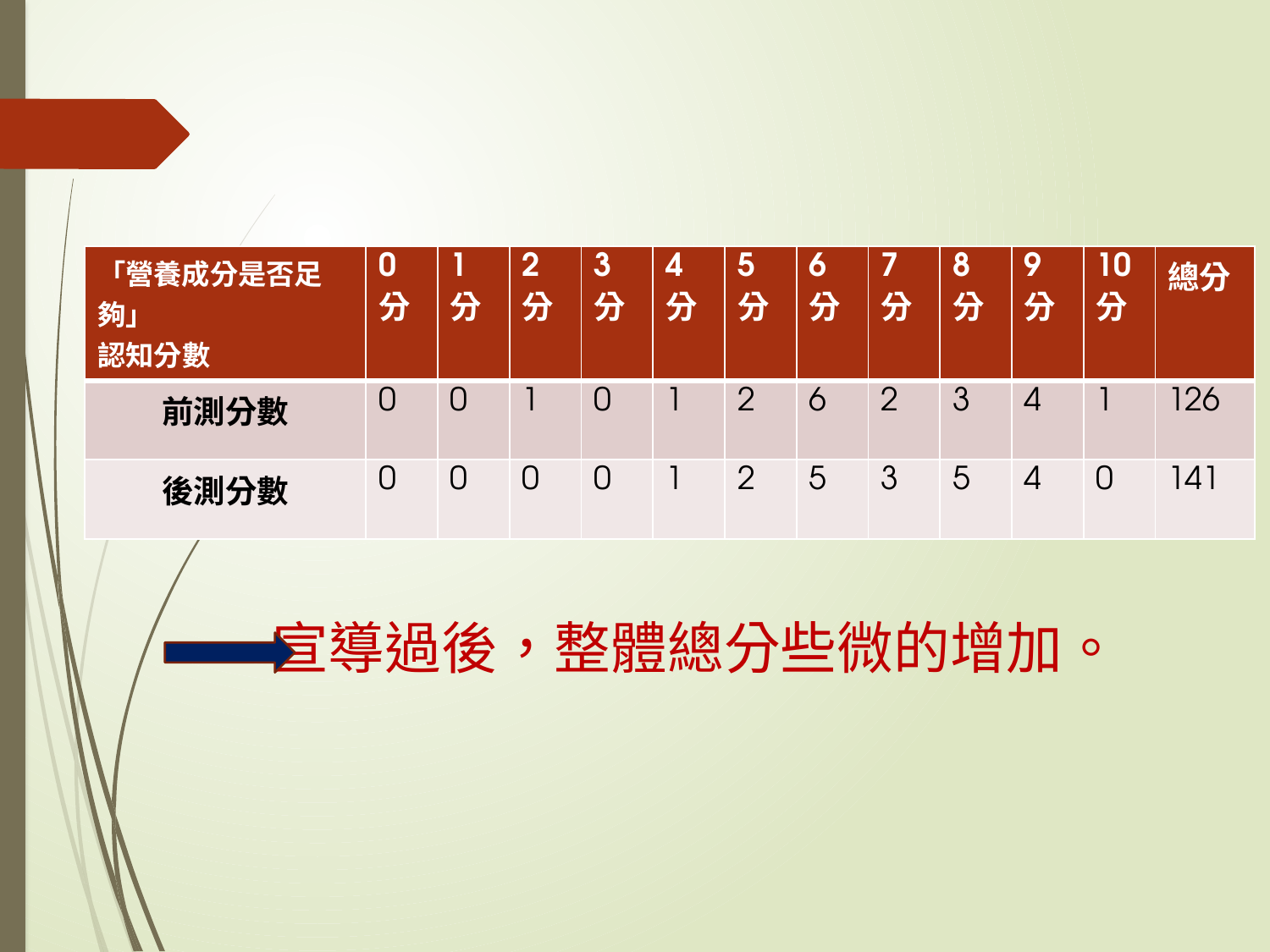

| 「營養成分是否足夠」 認知分數 | 0 分 | 1 分 | 2 分 | 3 分 | 4 分 | 5 分 | 6 分 | 7 分 | 8 分 | 9 分 | 10分 | 總分 |
| --- | --- | --- | --- | --- | --- | --- | --- | --- | --- | --- | --- | --- |
| 前測分數 | 0 | 0 | 1 | 0 | 1 | 2 | 6 | 2 | 3 | 4 | 1 | 126 |
| 後測分數 | 0 | 0 | 0 | 0 | 1 | 2 | 5 | 3 | 5 | 4 | 0 | 141 |
# 宣導過後，整體總分些微的增加。